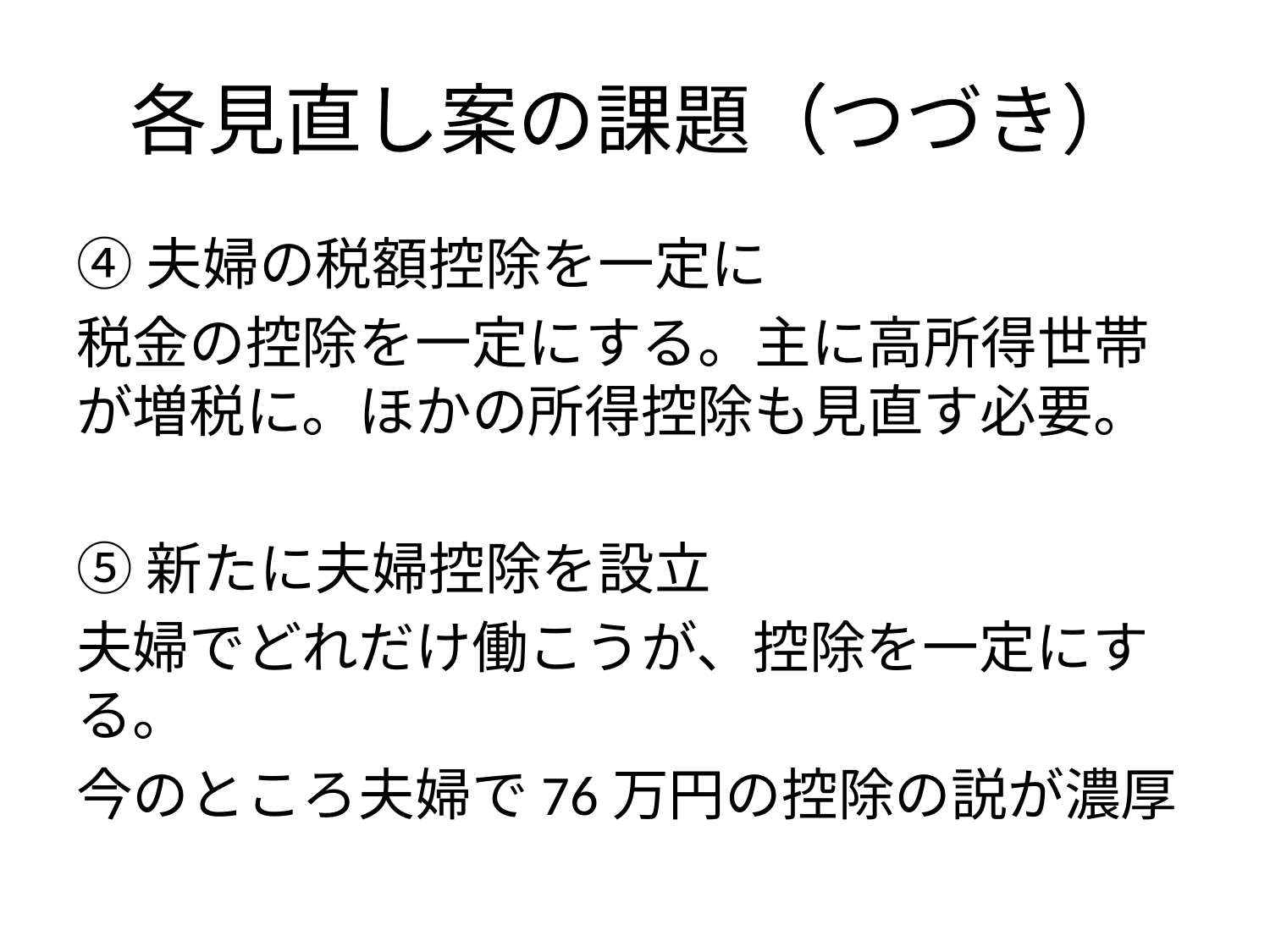

# 各見直し案の課題（つづき）
④夫婦の税額控除を一定に
税金の控除を一定にする。主に高所得世帯が増税に。ほかの所得控除も見直す必要。

⑤新たに夫婦控除を設立
夫婦でどれだけ働こうが、控除を一定にする。
今のところ夫婦で76万円の控除の説が濃厚